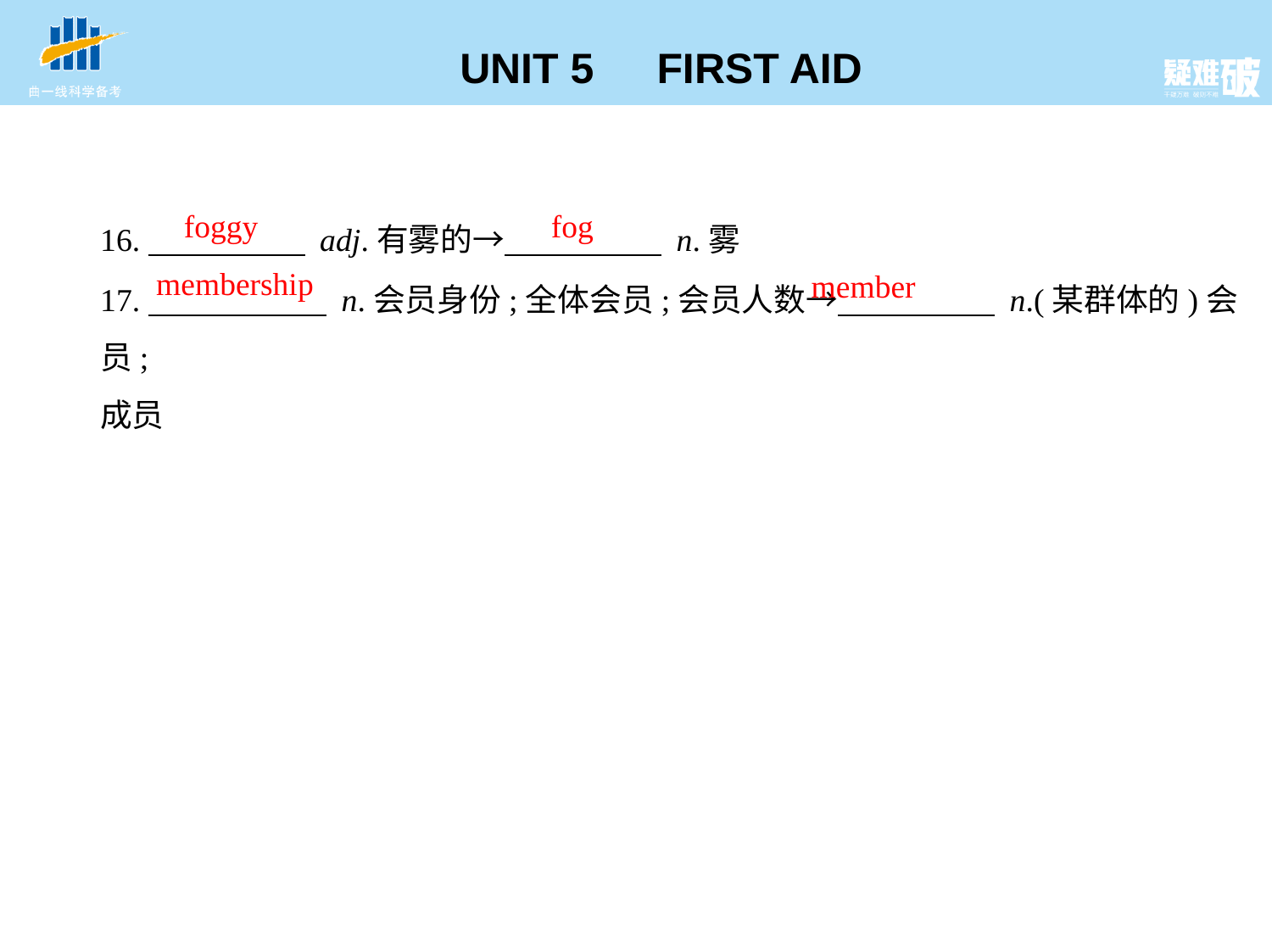

foggy
fog
16.　　　　     adj.有雾的→　　　　     n.雾
17.　　　　        n.会员身份;全体会员;会员人数→　　　　     n.(某群体的)会员;
成员
membership
member